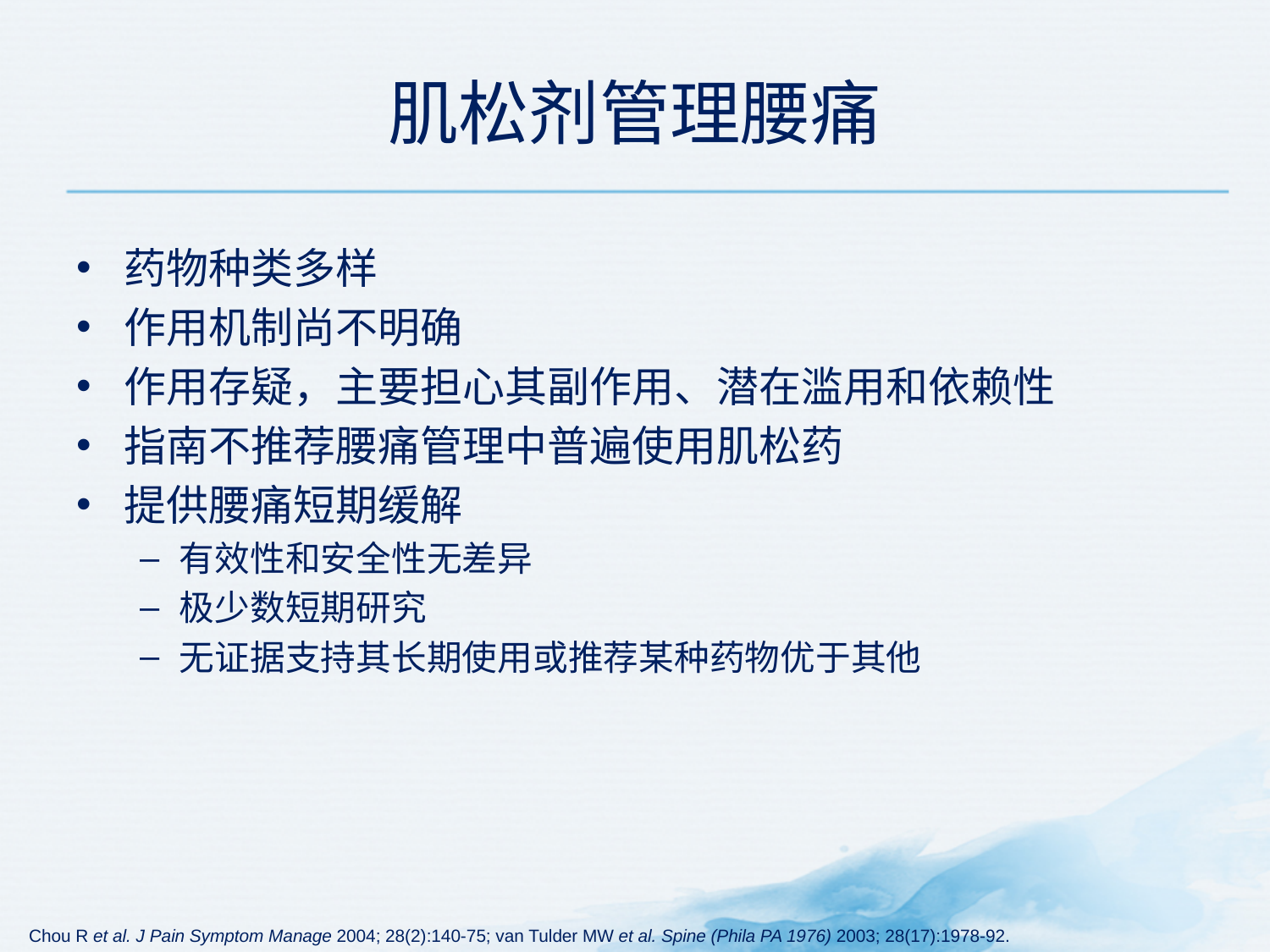

# 肌松剂管理腰痛
药物种类多样
作用机制尚不明确
作用存疑，主要担心其副作用、潜在滥用和依赖性
指南不推荐腰痛管理中普遍使用肌松药
提供腰痛短期缓解
有效性和安全性无差异
极少数短期研究
无证据支持其长期使用或推荐某种药物优于其他

Chou R et al. J Pain Symptom Manage 2004; 28(2):140-75; van Tulder MW et al. Spine (Phila PA 1976) 2003; 28(17):1978-92.